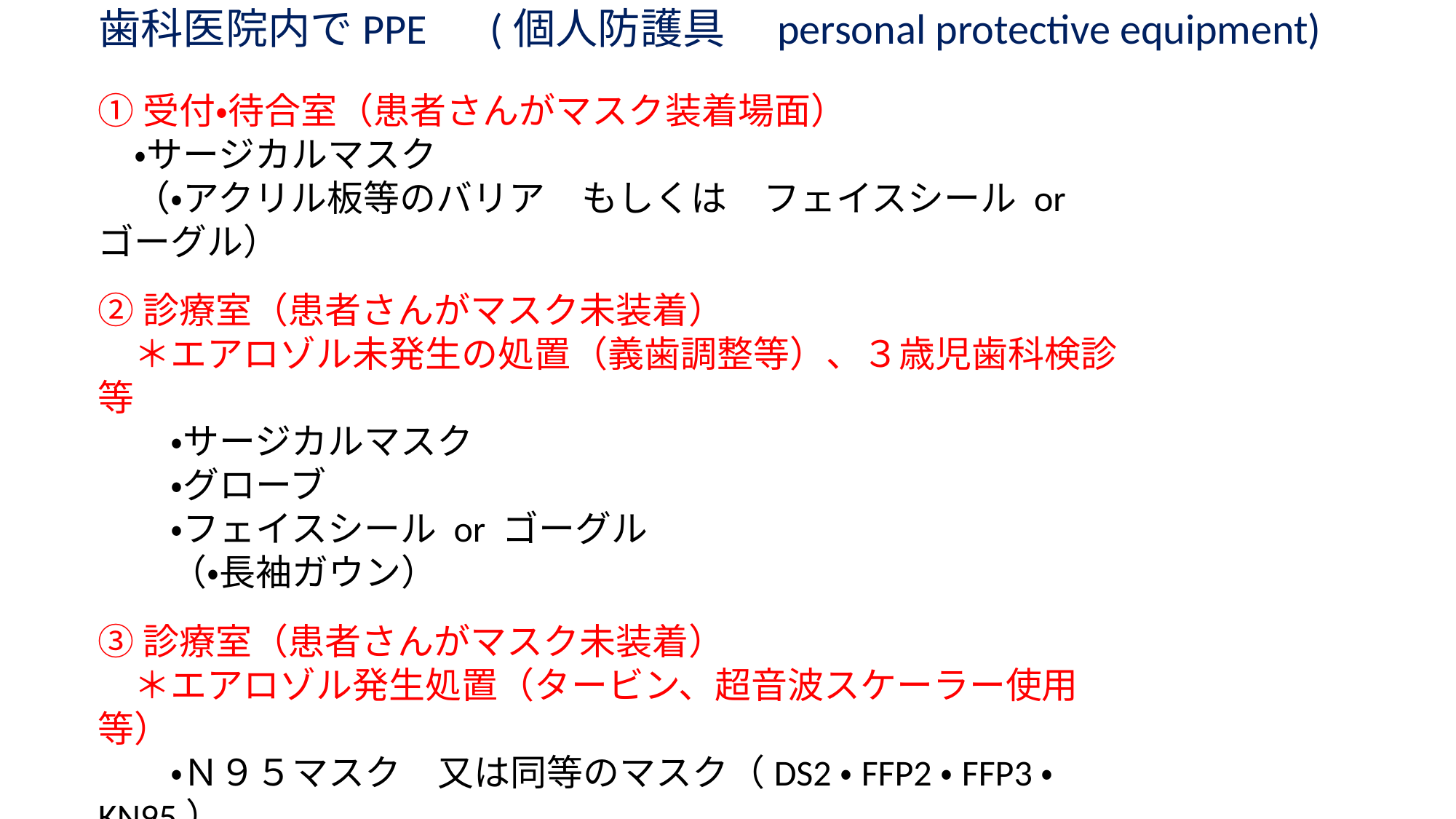

# 歯科医院内でPPE　(個人防護具　personal protective equipment)
①受付・待合室（患者さんがマスク装着場面）
　・サージカルマスク
　（・アクリル板等のバリア　もしくは　フェイスシール or ゴーグル）

②診療室（患者さんがマスク未装着）
　＊エアロゾル未発生の処置（義歯調整等）、３歳児歯科検診等
　　・サージカルマスク
　　・グローブ
　　・フェイスシール or ゴーグル
　　（・長袖ガウン）

③診療室（患者さんがマスク未装着）
　＊エアロゾル発生処置（タービン、超音波スケーラー使用等）
　　・Ｎ９５マスク　又は同等のマスク（DS2・FFP2・FFP3・KN95）
　　・グローブ
　　・フェイスシール or ゴーグル
　　・長袖ガウン